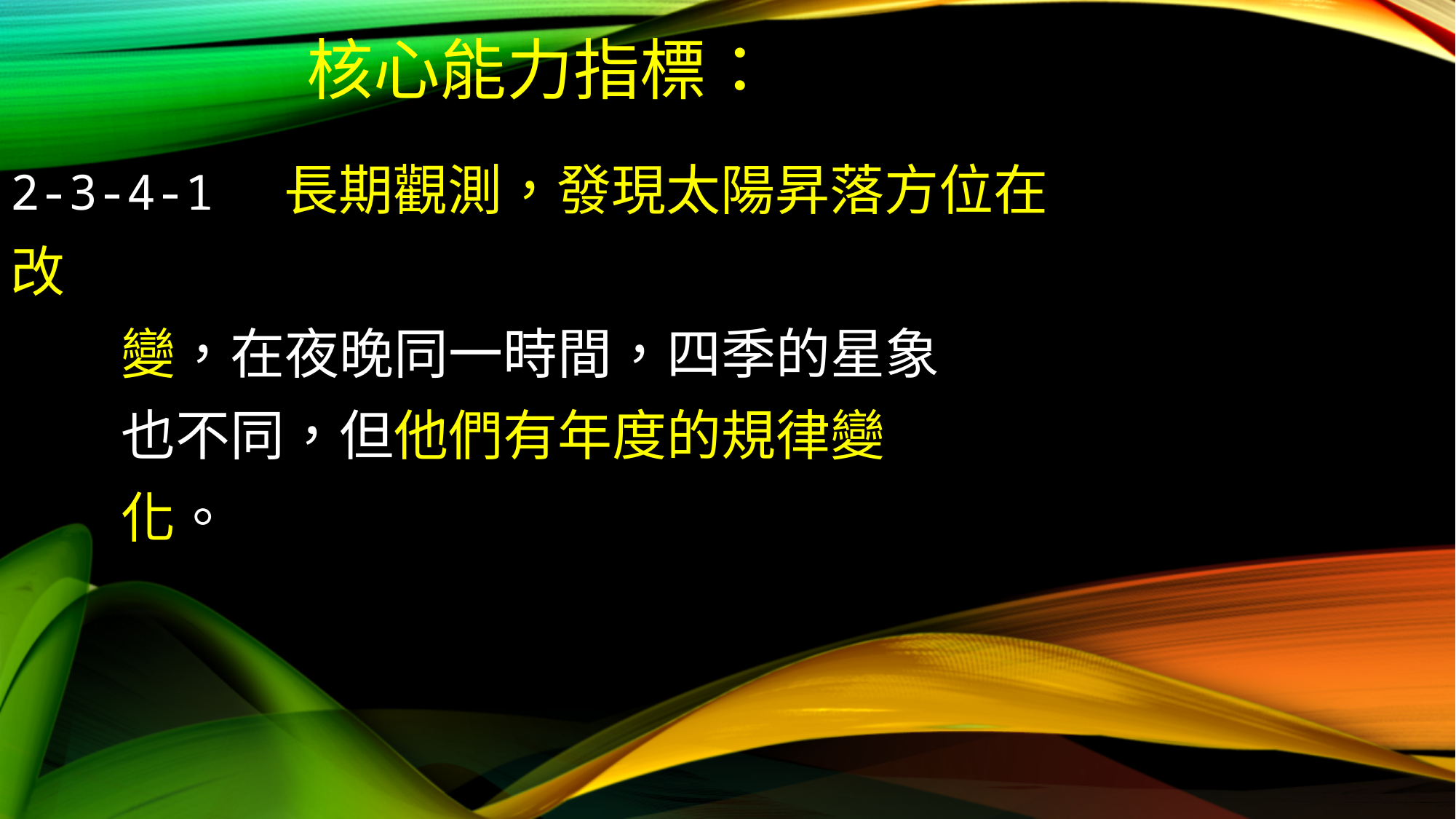

核心能力指標：

2-3-4-1  長期觀測，發現太陽昇落方位在改
        變，在夜晚同一時間，四季的星象
        也不同，但他們有年度的規律變
        化。
#